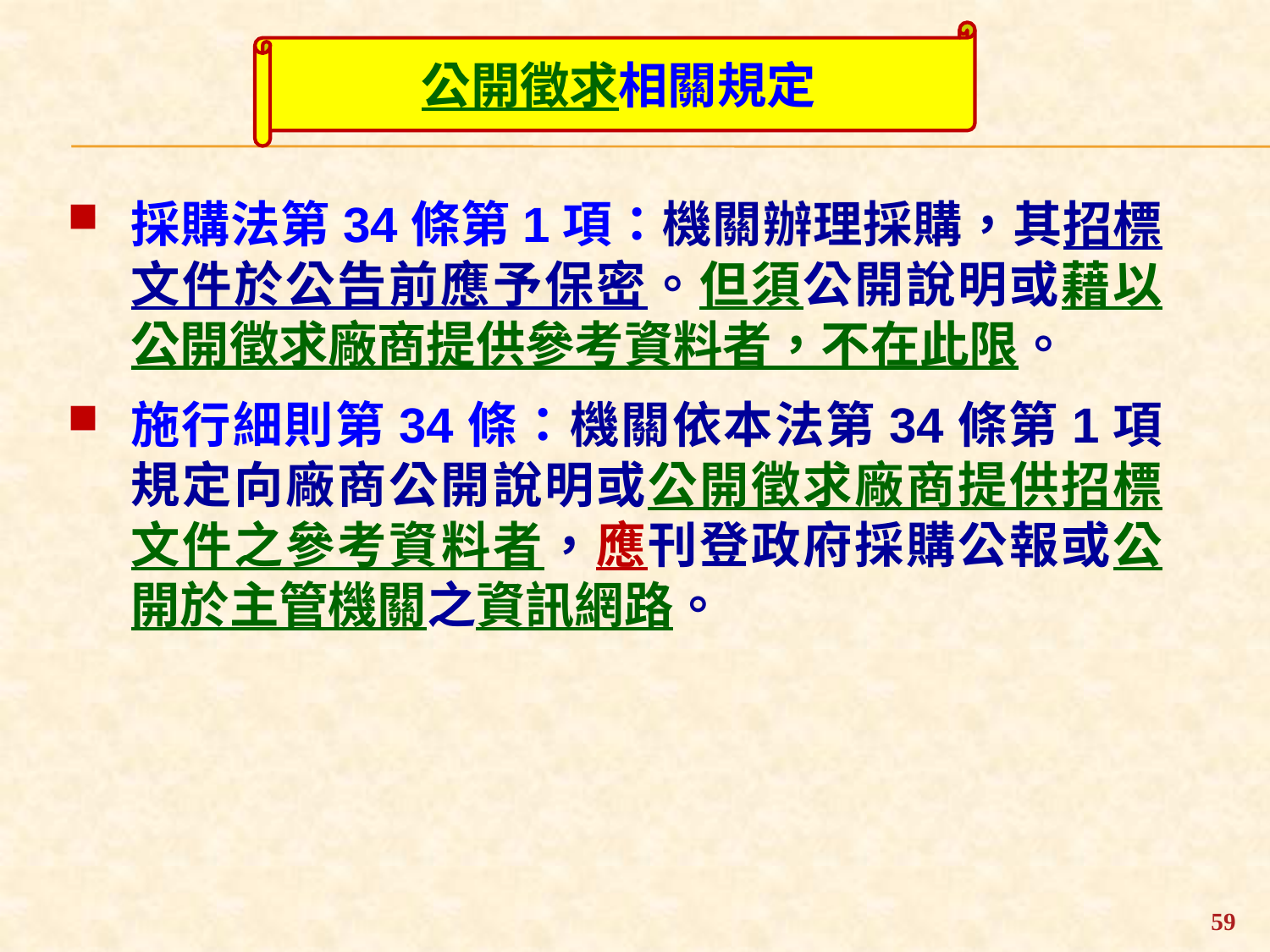

公開徵求相關規定
採購法第34條第1項：機關辦理採購，其招標文件於公告前應予保密。但須公開說明或藉以公開徵求廠商提供參考資料者，不在此限。
施行細則第34條：機關依本法第34條第1項規定向廠商公開說明或公開徵求廠商提供招標文件之參考資料者，應刊登政府採購公報或公開於主管機關之資訊網路。
59